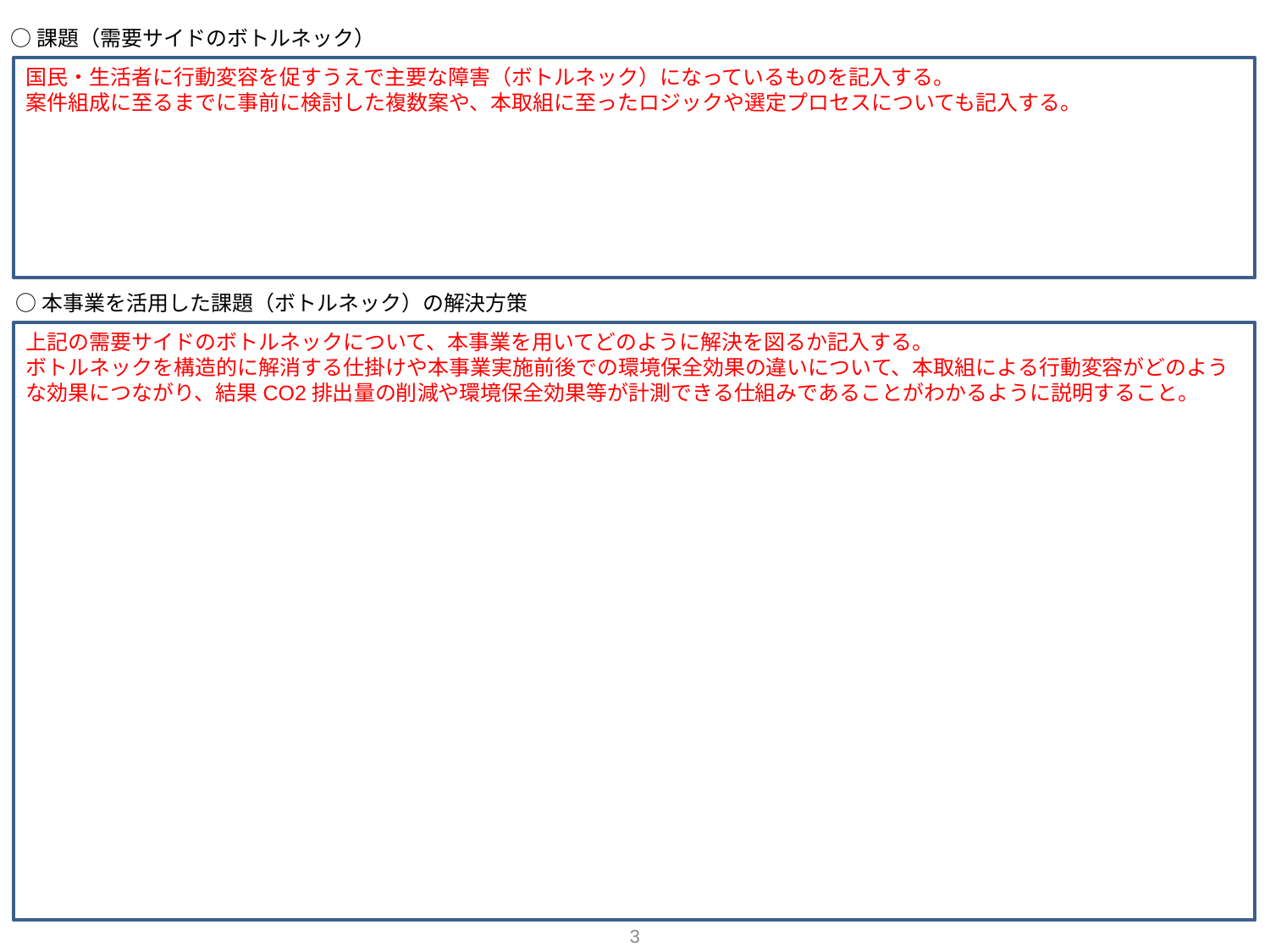

○課題（需要サイドのボトルネック）
国民・生活者に行動変容を促すうえで主要な障害（ボトルネック）になっているものを記入する。
案件組成に至るまでに事前に検討した複数案や、本取組に至ったロジックや選定プロセスについても記入する。
○本事業を活用した課題（ボトルネック）の解決方策
上記の需要サイドのボトルネックについて、本事業を用いてどのように解決を図るか記入する。
ボトルネックを構造的に解消する仕掛けや本事業実施前後での環境保全効果の違いについて、本取組による行動変容がどのような効果につながり、結果CO2排出量の削減や環境保全効果等が計測できる仕組みであることがわかるように説明すること。

3